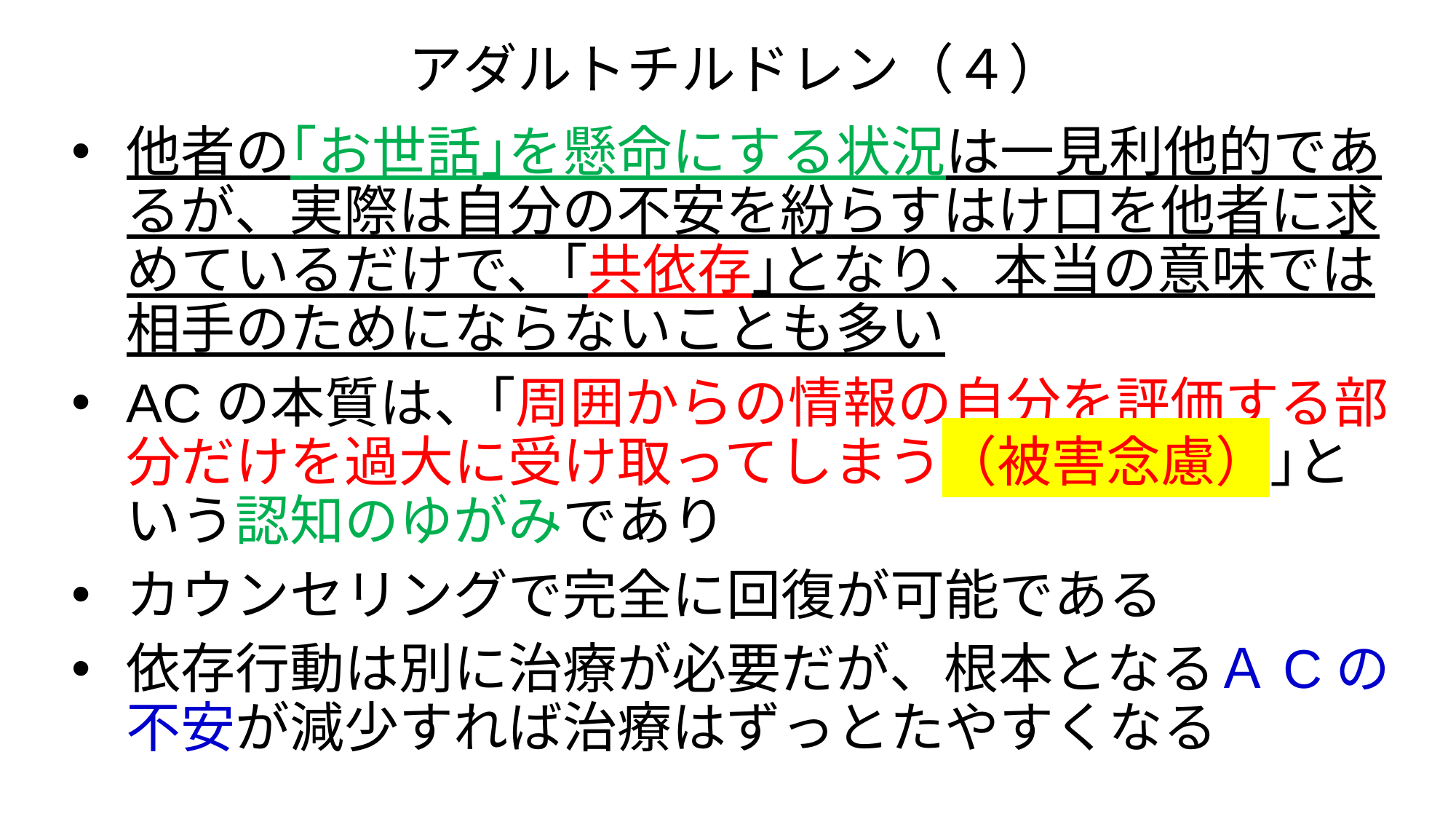

# アダルトチルドレン（４）
他者の｢お世話｣を懸命にする状況は一見利他的であるが、実際は自分の不安を紛らすはけ口を他者に求めているだけで、｢共依存｣となり、本当の意味では相手のためにならないことも多い
ACの本質は、｢周囲からの情報の自分を評価する部分だけを過大に受け取ってしまう（被害念慮）｣という認知のゆがみであり
カウンセリングで完全に回復が可能である
依存行動は別に治療が必要だが、根本となるＡCの不安が減少すれば治療はずっとたやすくなる